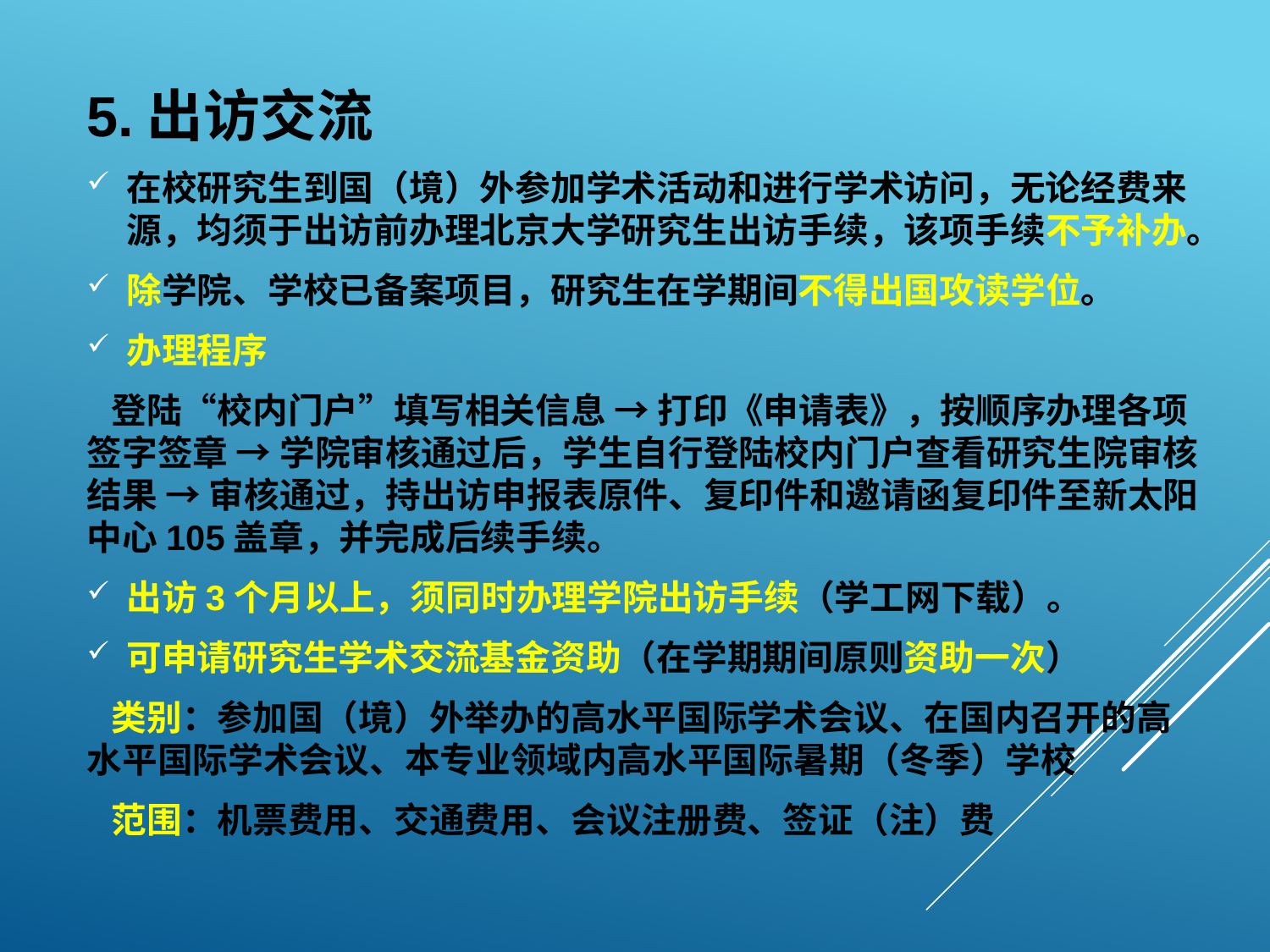

5.出访交流
在校研究生到国（境）外参加学术活动和进行学术访问，无论经费来源，均须于出访前办理北京大学研究生出访手续，该项手续不予补办。
除学院、学校已备案项目，研究生在学期间不得出国攻读学位。
办理程序
  登陆“校内门户”填写相关信息 → 打印《申请表》，按顺序办理各项签字签章 → 学院审核通过后，学生自行登陆校内门户查看研究生院审核结果 → 审核通过，持出访申报表原件、复印件和邀请函复印件至新太阳中心105盖章，并完成后续手续。
出访3个月以上，须同时办理学院出访手续（学工网下载）。
可申请研究生学术交流基金资助（在学期期间原则资助一次）
  类别：参加国（境）外举办的高水平国际学术会议、在国内召开的高水平国际学术会议、本专业领域内高水平国际暑期（冬季）学校
  范围：机票费用、交通费用、会议注册费、签证（注）费